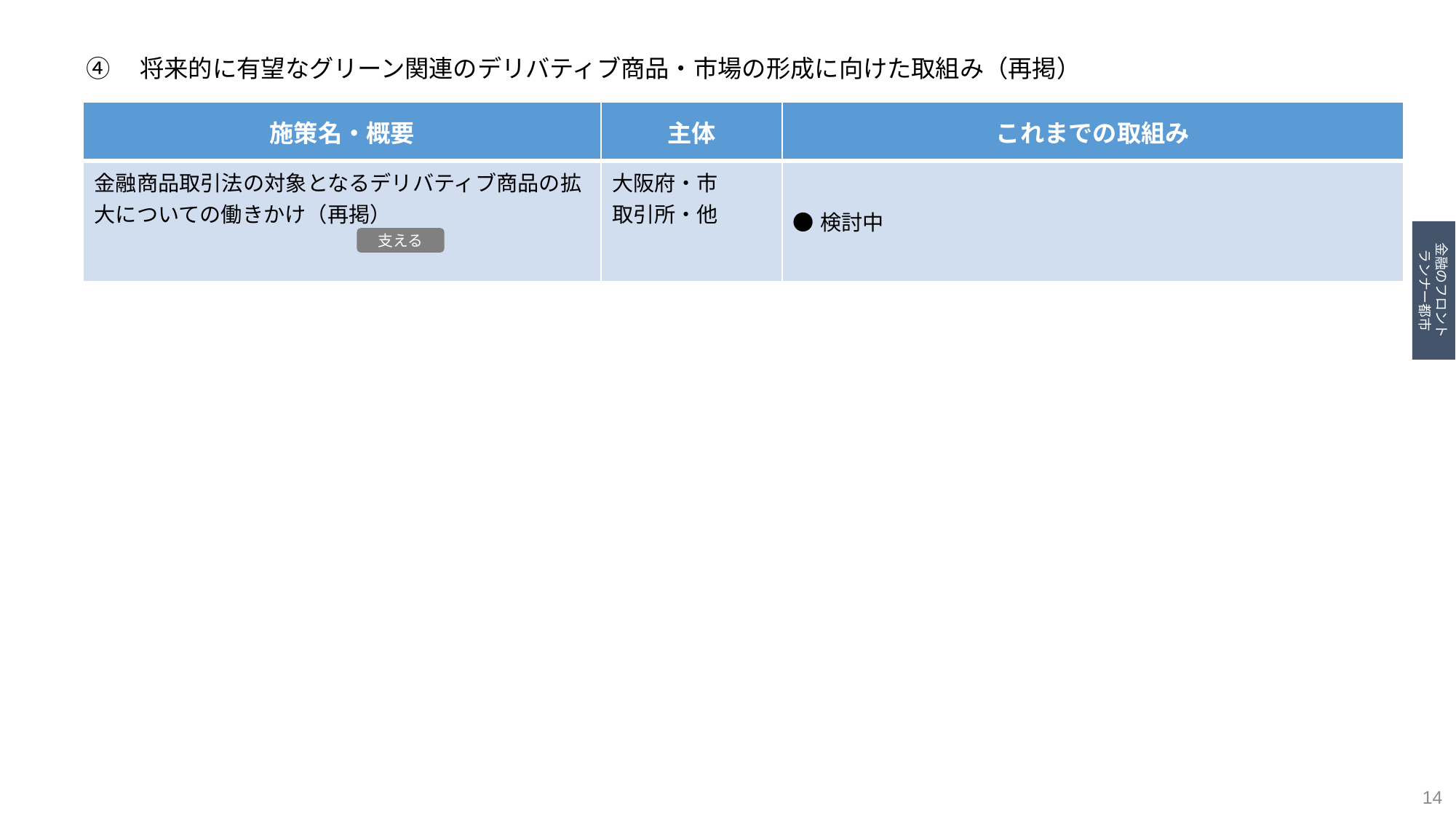

④　将来的に有望なグリーン関連のデリバティブ商品・市場の形成に向けた取組み（再掲）
| 施策名・概要 | 主体 | これまでの取組み |
| --- | --- | --- |
| 金融商品取引法の対象となるデリバティブ商品の拡大についての働きかけ（再掲） | 大阪府・市 取引所・他 | ●検討中 |
金融のフロント
ランナー都市
支える
14